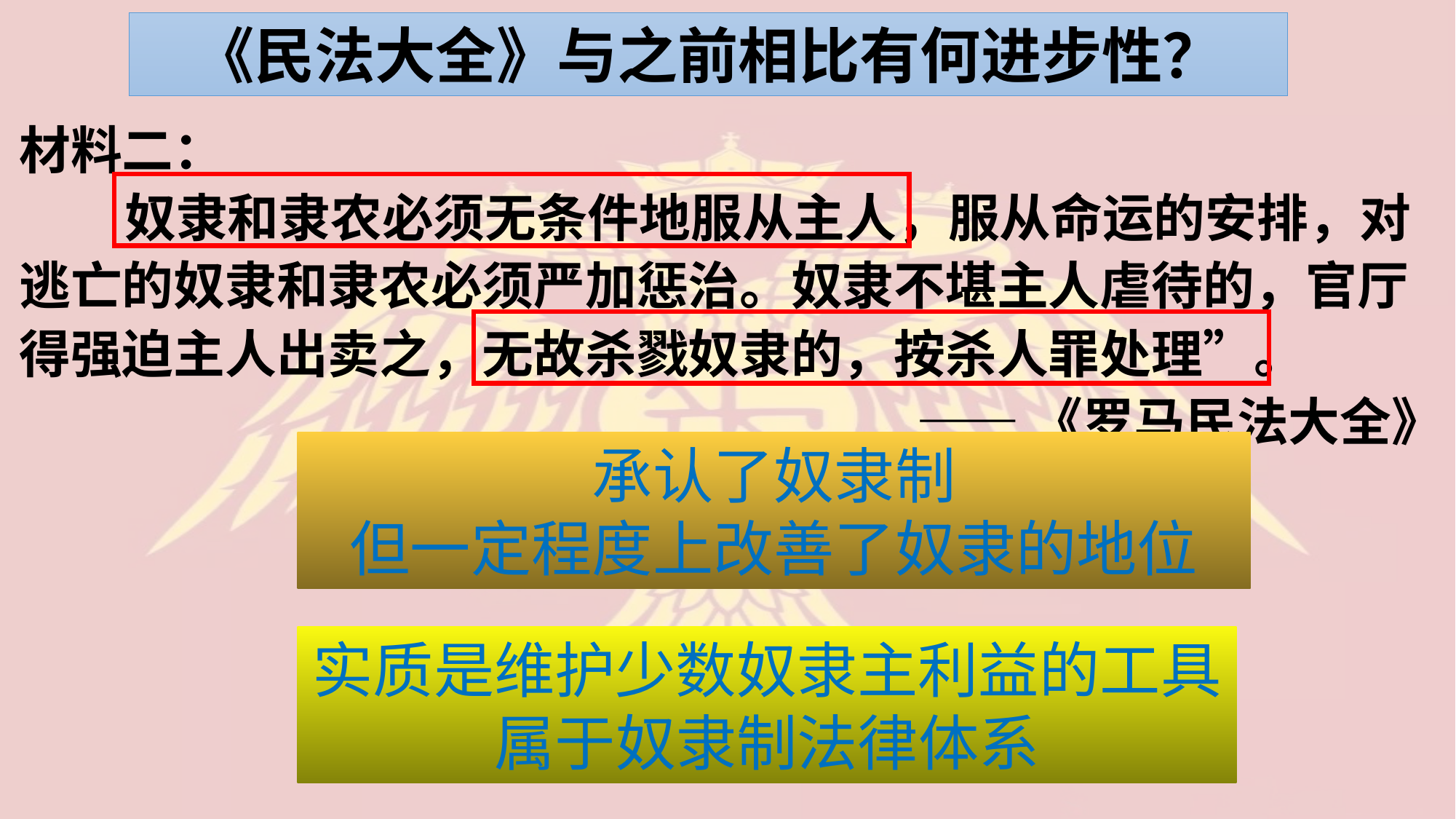

《民法大全》与之前相比有何进步性？
材料二：
        奴隶和隶农必须无条件地服从主人，服从命运的安排，对逃亡的奴隶和隶农必须严加惩治。奴隶不堪主人虐待的，官厅得强迫主人出卖之，无故杀戮奴隶的，按杀人罪处理”。
——《罗马民法大全》

承认了奴隶制
但一定程度上改善了奴隶的地位
实质是维护少数奴隶主利益的工具
属于奴隶制法律体系